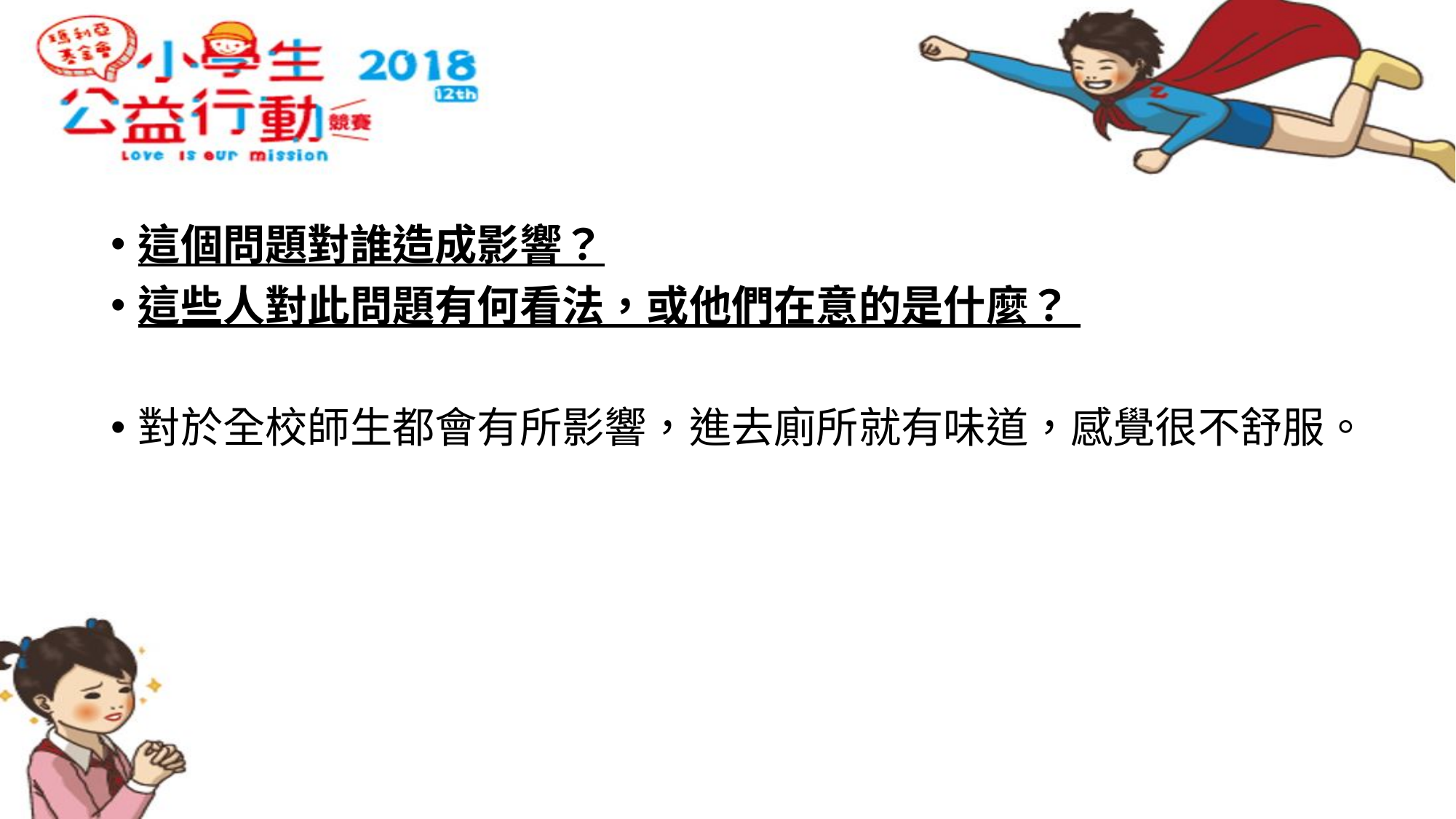

#
這個問題對誰造成影響？
這些人對此問題有何看法，或他們在意的是什麼？

對於全校師生都會有所影響，進去廁所就有味道，感覺很不舒服。